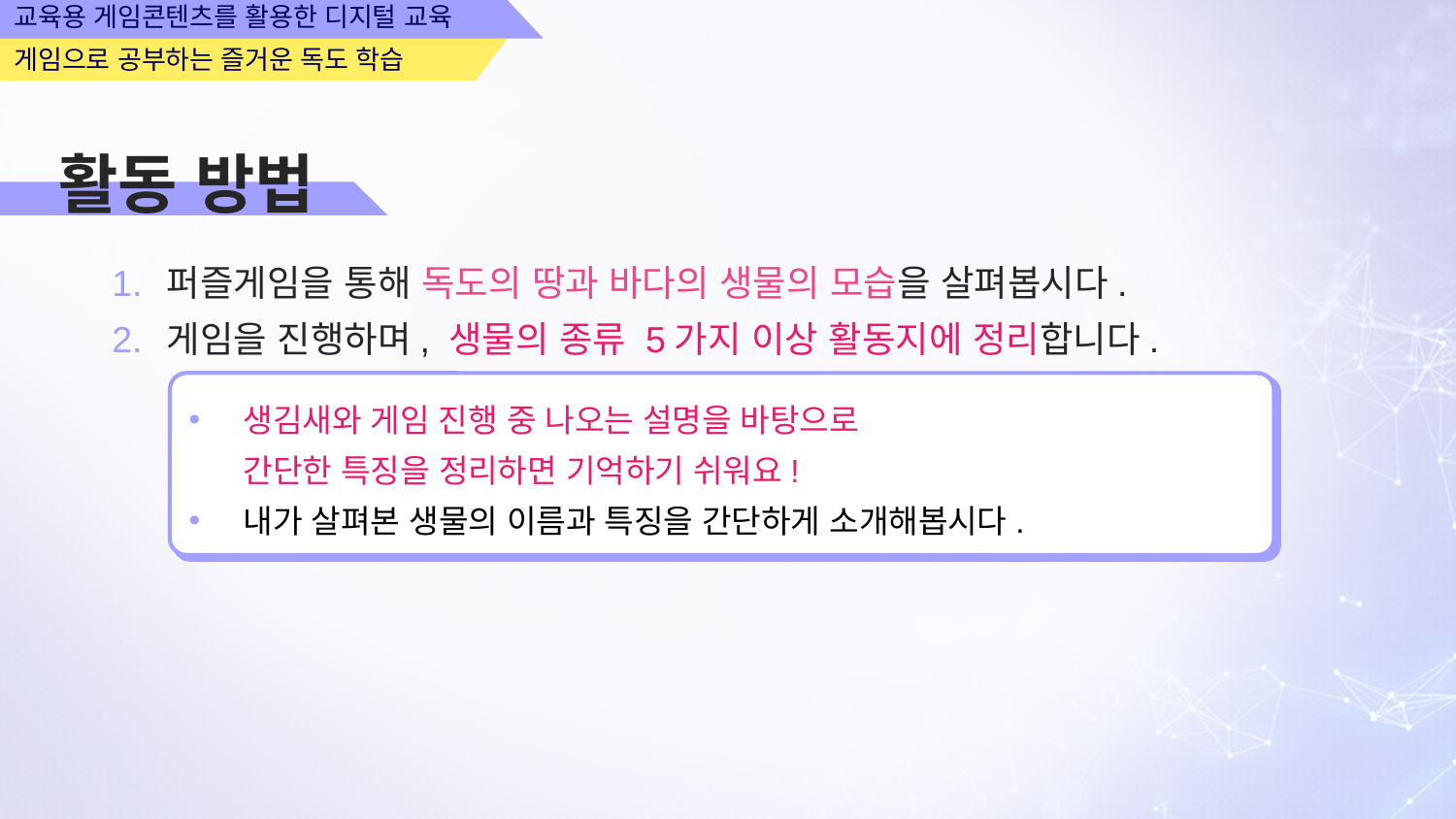

활동 방법

퍼즐게임을 통해 독도의 땅과 바다의 생물의 모습을 살펴봅시다.
게임을 진행하며, 생물의 종류 5가지 이상 활동지에 정리합니다.

생김새와 게임 진행 중 나오는 설명을 바탕으로
간단한 특징을 정리하면 기억하기 쉬워요!
내가 살펴본 생물의 이름과 특징을 간단하게 소개해봅시다.